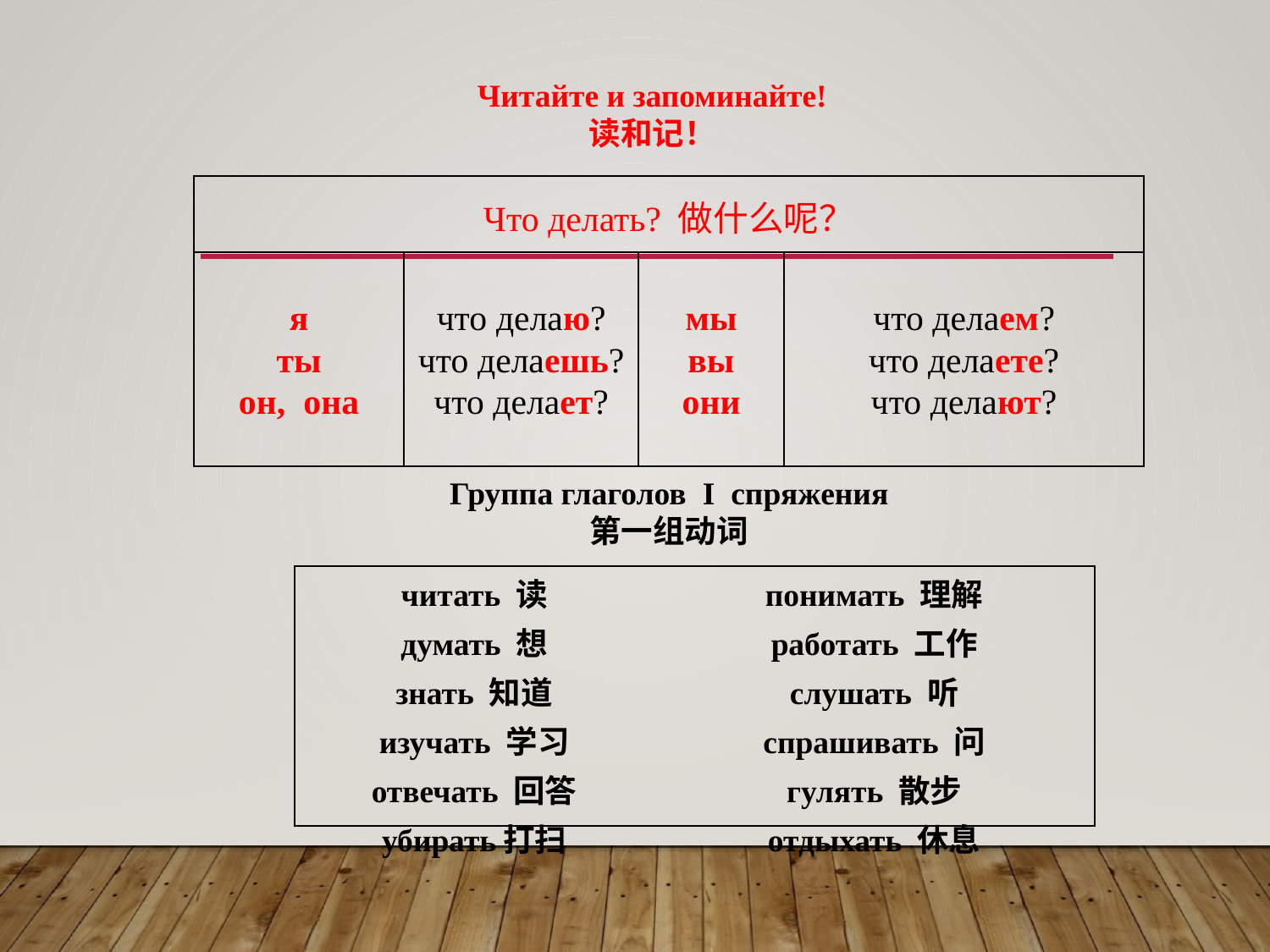

#
Читайте и запоминайте!
读和记！
| Что делать? 做什么呢？ |  |  |  |
| --- | --- | --- | --- |
| я ты он, она | что делаю? что делаешь? что делает? | мы вы они | что делаем? что делаете? что делают? |
Группа глаголов  I  спряжения
第一组动词

| читать 读 думать 想 знать 知道 изучать 学习 отвечать 回答 убирать打扫 | понимать 理解 работать 工作 слушать 听 спрашивать 问 гулять 散步 отдыхать 休息 |
| --- | --- |